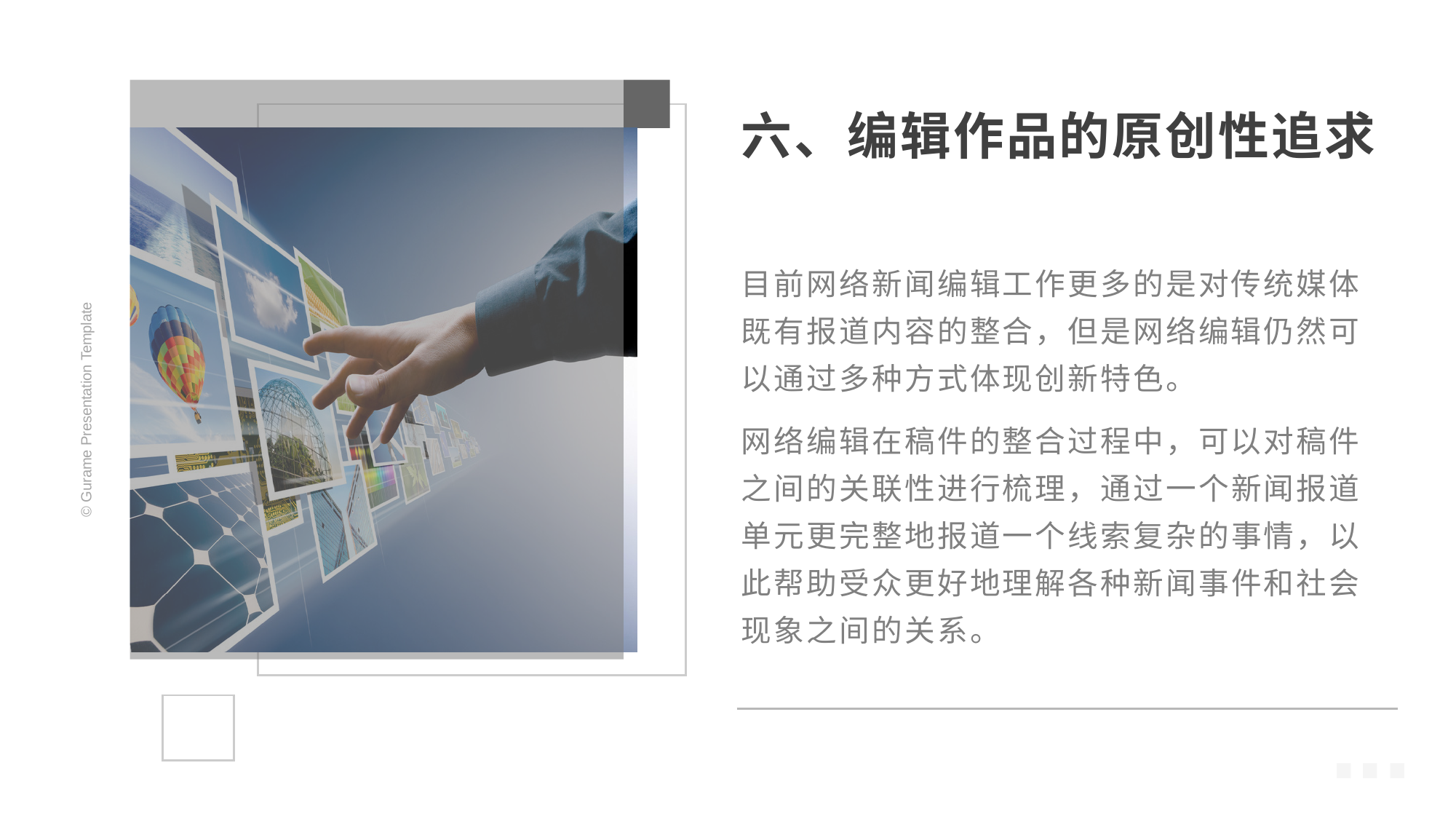

六、编辑作品的原创性追求

目前网络新闻编辑工作更多的是对传统媒体既有报道内容的整合，但是网络编辑仍然可以通过多种方式体现创新特色。
网络编辑在稿件的整合过程中，可以对稿件之间的关联性进行梳理，通过一个新闻报道单元更完整地报道一个线索复杂的事情，以此帮助受众更好地理解各种新闻事件和社会现象之间的关系。

© Gurame Presentation Template